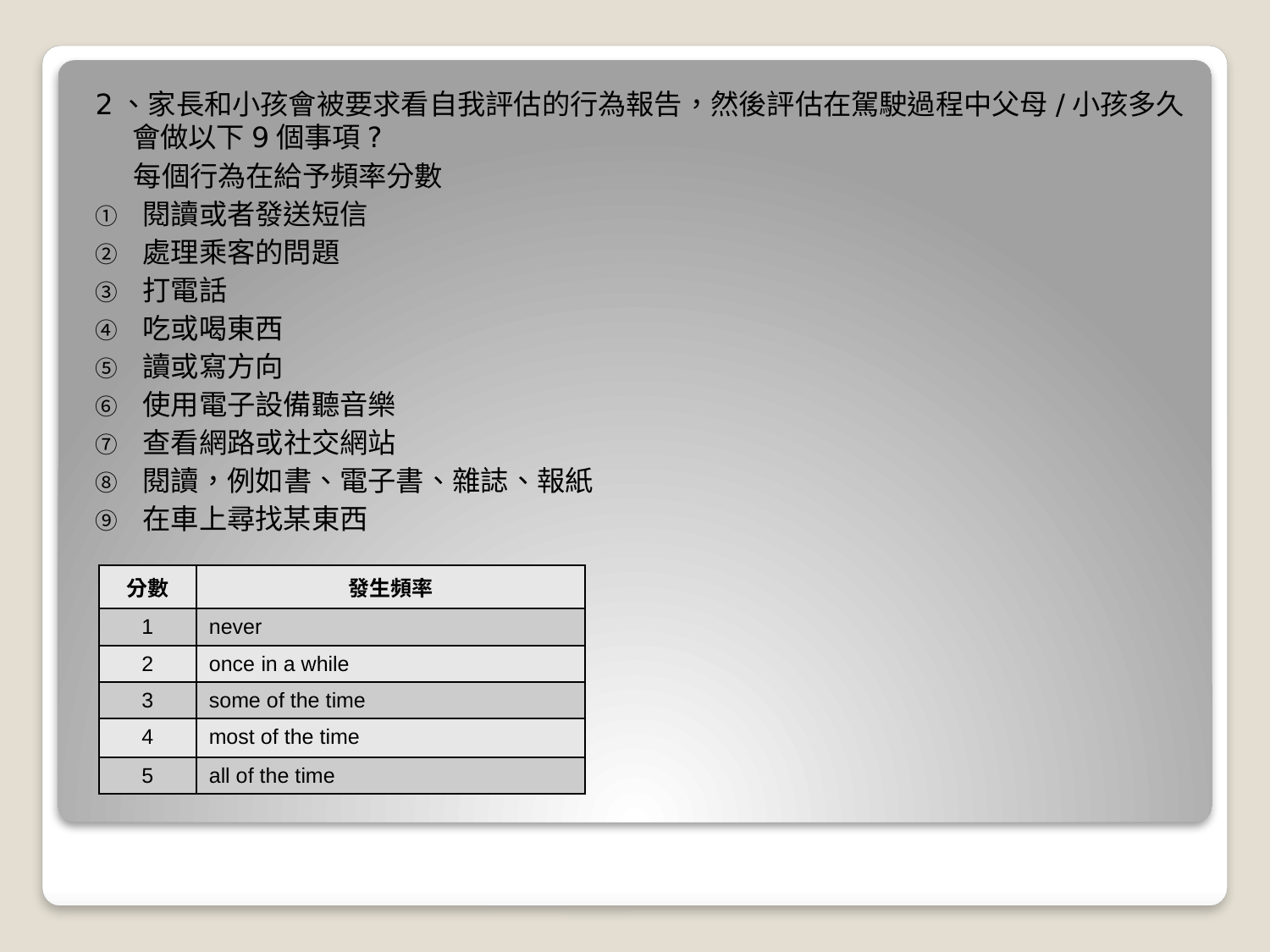

2、家長和小孩會被要求看自我評估的行為報告，然後評估在駕駛過程中父母/小孩多久會做以下9個事項?
     每個行為在給予頻率分數
閱讀或者發送短信
處理乘客的問題
打電話
吃或喝東西
讀或寫方向
使用電子設備聽音樂
查看網路或社交網站
閱讀，例如書、電子書、雜誌、報紙
在車上尋找某東西
| 分數 | 發生頻率 |
| --- | --- |
| 1 | never |
| 2 | once in a while |
| 3 | some of the time |
| 4 | most of the time |
| 5 | all of the time |